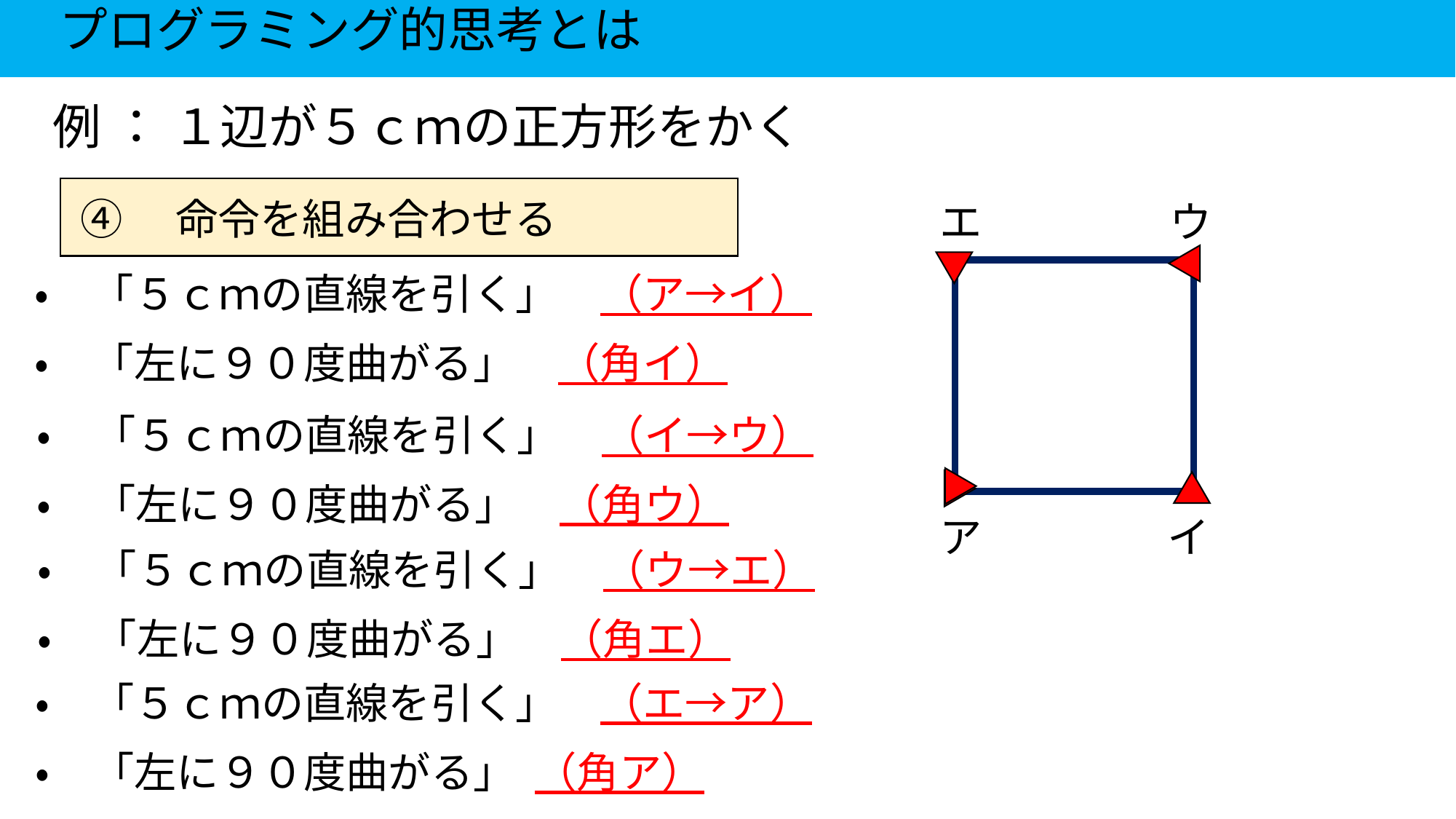

プログラミング的思考とは
例 ： １辺が５ｃｍの正方形をかく

 ④　命令を組み合わせる
エ
ウ

・　「５ｃｍの直線を引く」　（ア→イ）

・　「左に９０度曲がる」　（角イ）
・　「５ｃｍの直線を引く」　（イ→ウ）

・　「左に９０度曲がる」　（角ウ）

ア
イ
・　「５ｃｍの直線を引く」　（ウ→エ）

・　「左に９０度曲がる」　（角エ）

・　「５ｃｍの直線を引く」　（エ→ア）

・　「左に９０度曲がる」  （角ア）